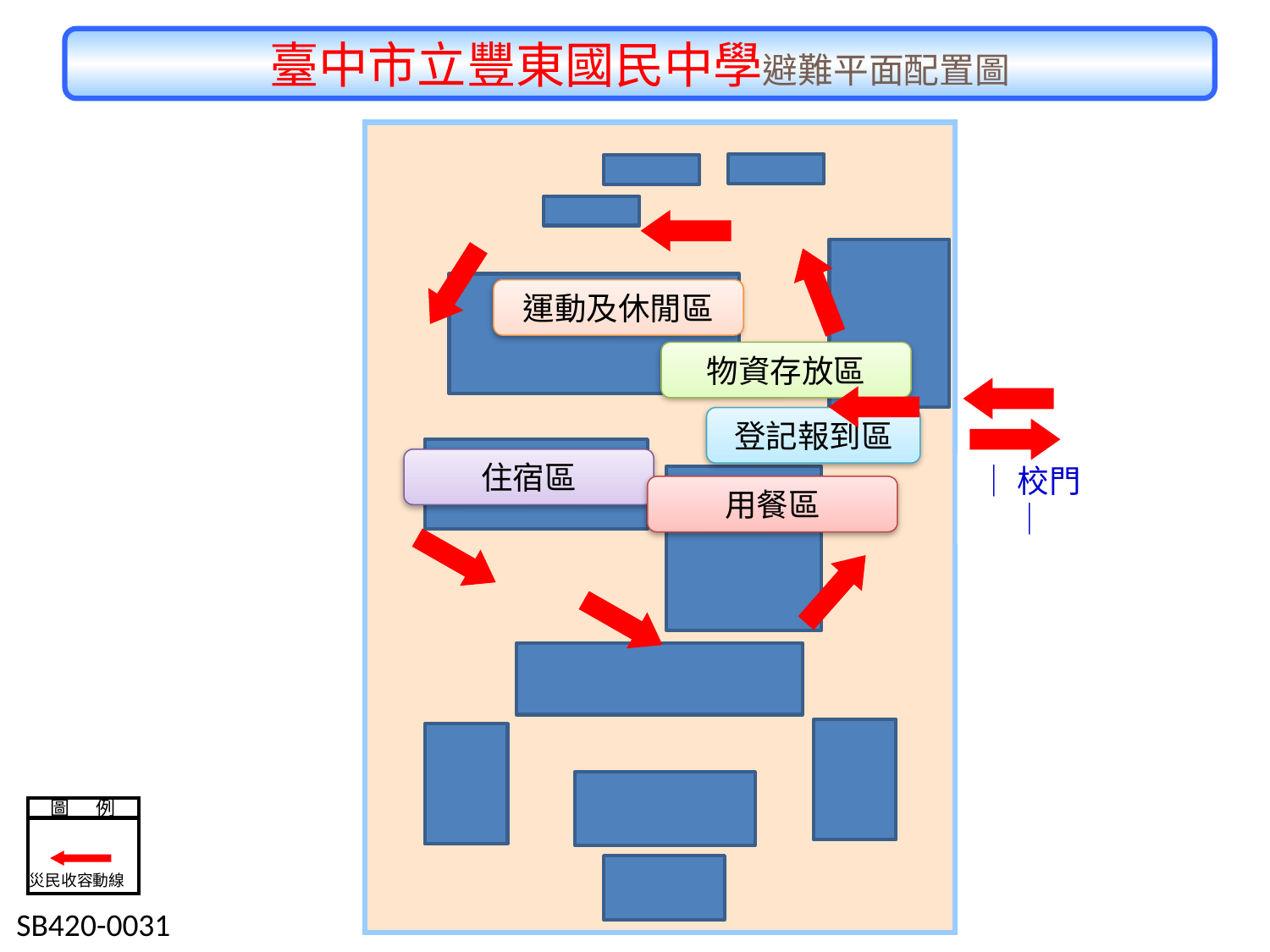

臺中市立豐東國民中學避難平面配置圖

運動及休閒區
物資存放區

登記報到區

住宿區
│校門│

用餐區

圖      例

災民收容動線

      SB420-0031